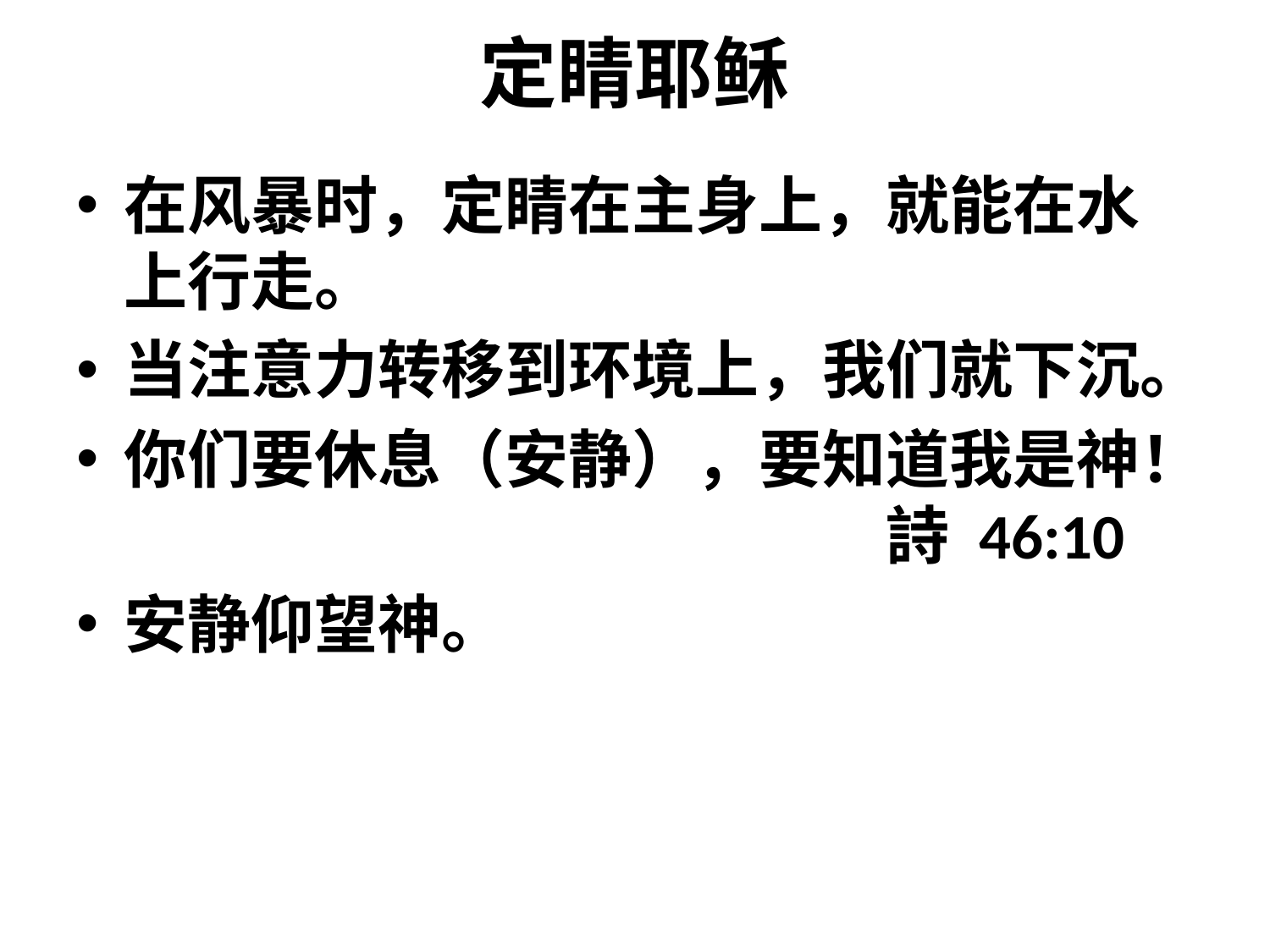

# 定睛耶稣
在风暴时，定睛在主身上，就能在水上行走。
当注意力转移到环境上，我们就下沉。
你们要休息（安静），要知道我是神！						詩 46:10
安静仰望神。